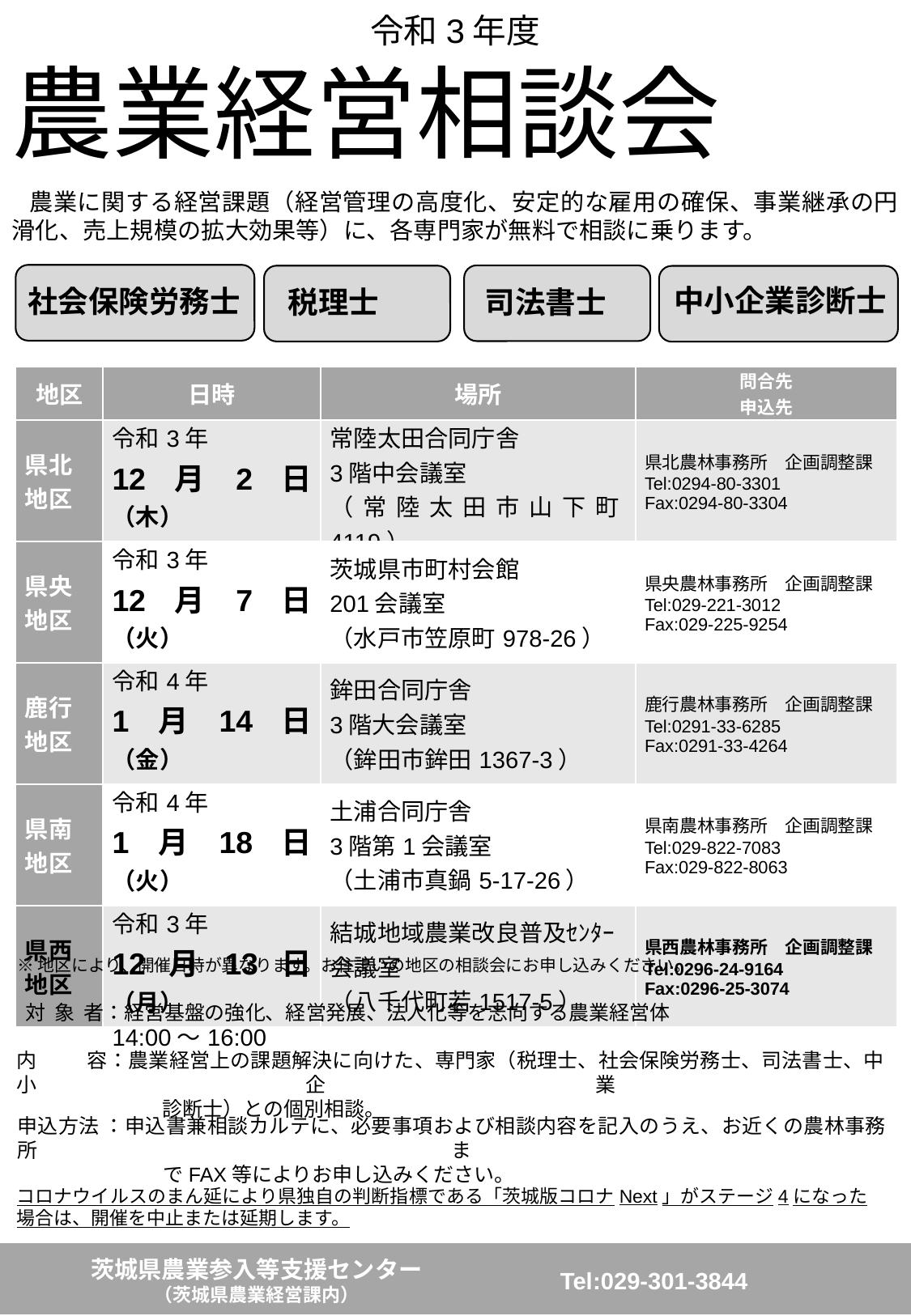

令和3年度
農業経営相談会
農業に関する経営課題（経営管理の高度化、安定的な雇用の確保、事業継承の円滑化、売上規模の拡大効果等）に、各専門家が無料で相談に乗ります。

中小企業診断士
社会保険労務士
税理士
司法書士
| 地区 | 日時 | 場所 | 問合先 申込先 |
| --- | --- | --- | --- |
| 県北 地区 | 令和3年 12月2日（木） 14:00～16:00 | 常陸太田合同庁舎 3階中会議室 （常陸太田市山下町4119） | 県北農林事務所　企画調整課 Tel:0294-80-3301 Fax:0294-80-3304 |
| 県央 地区 | 令和3年 12月7日（火） 14:00～16:00 | 茨城県市町村会館 201会議室 （水戸市笠原町978-26） | 県央農林事務所　企画調整課 Tel:029-221-3012 Fax:029-225-9254 |
| 鹿行 地区 | 令和4年 1月14日（金） 19:00～21:00 | 鉾田合同庁舎 3階大会議室 （鉾田市鉾田1367-3） | 鹿行農林事務所　企画調整課 Tel:0291-33-6285 Fax:0291-33-4264 |
| 県南 地区 | 令和4年 1月18日（火） 18:00～20:00 | 土浦合同庁舎 3階第1会議室 （土浦市真鍋5-17-26） | 県南農林事務所　企画調整課 Tel:029-822-7083 Fax:029-822-8063 |
| 県西 地区 | 令和3年 12月13日（月） 14:00～16:00 | 結城地域農業改良普及ｾﾝﾀｰ 会議室 （八千代町若1517-5） | 県西農林事務所　企画調整課 Tel:0296-24-9164 Fax:0296-25-3074 |

※地区により、開催日時が異なります。お住まいの地区の相談会にお申し込みください。
　対  象  者：経営基盤の強化、経営発展、法人化等を志向する農業経営体
内　　  容：農業経営上の課題解決に向けた、専門家（税理士、社会保険労務士、司法書士、中小企業
　　　　　　　 診断士）との個別相談。
申込方法 ：申込書兼相談カルテに、必要事項および相談内容を記入のうえ、お近くの農林事務所ま
　　　　　　　 でFAX等によりお申し込みください。
コロナウイルスのまん延により県独自の判断指標である「茨城版コロナNext」がステージ4になった場合は、開催を中止または延期します。

茨城県農業参入等支援センター
（茨城県農業経営課内）
Tel:029-301-3844